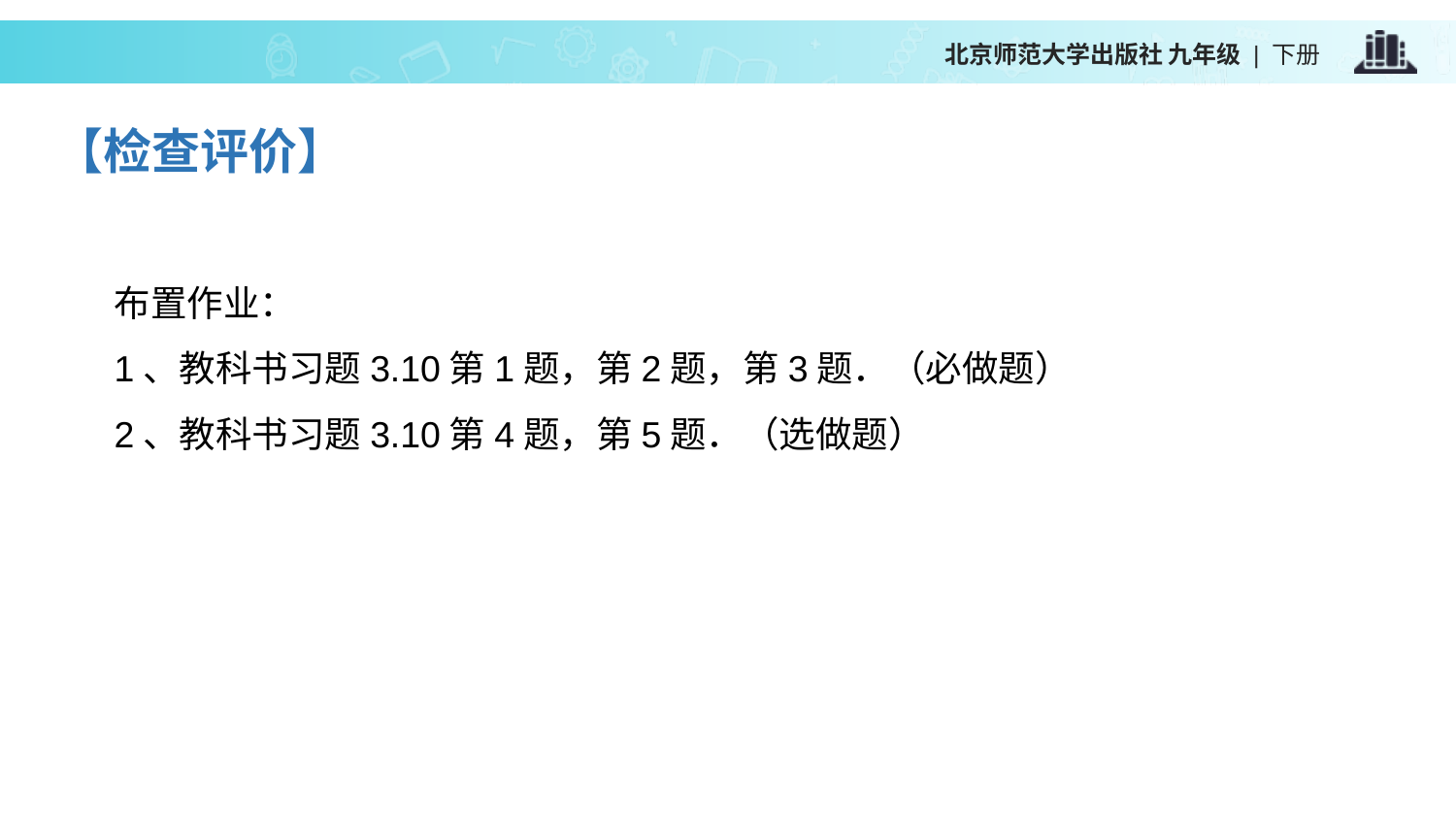

【检查评价】
布置作业：
1、教科书习题3.10第1题，第2题，第3题．（必做题）
2、教科书习题3.10第4题，第5题．（选做题）